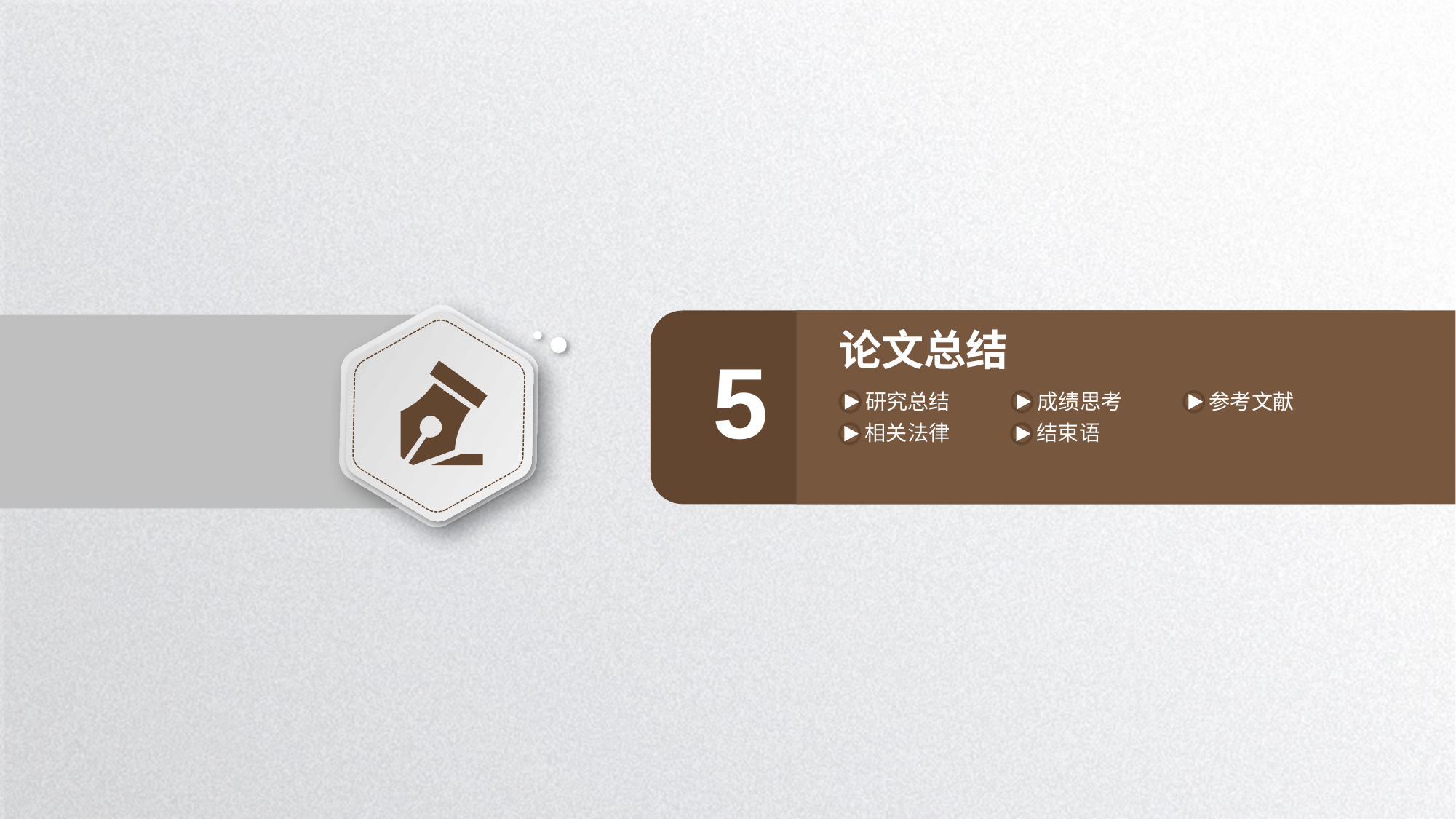

论文总结

5

研究总结
成绩思考
参考文献

相关法律
结束语